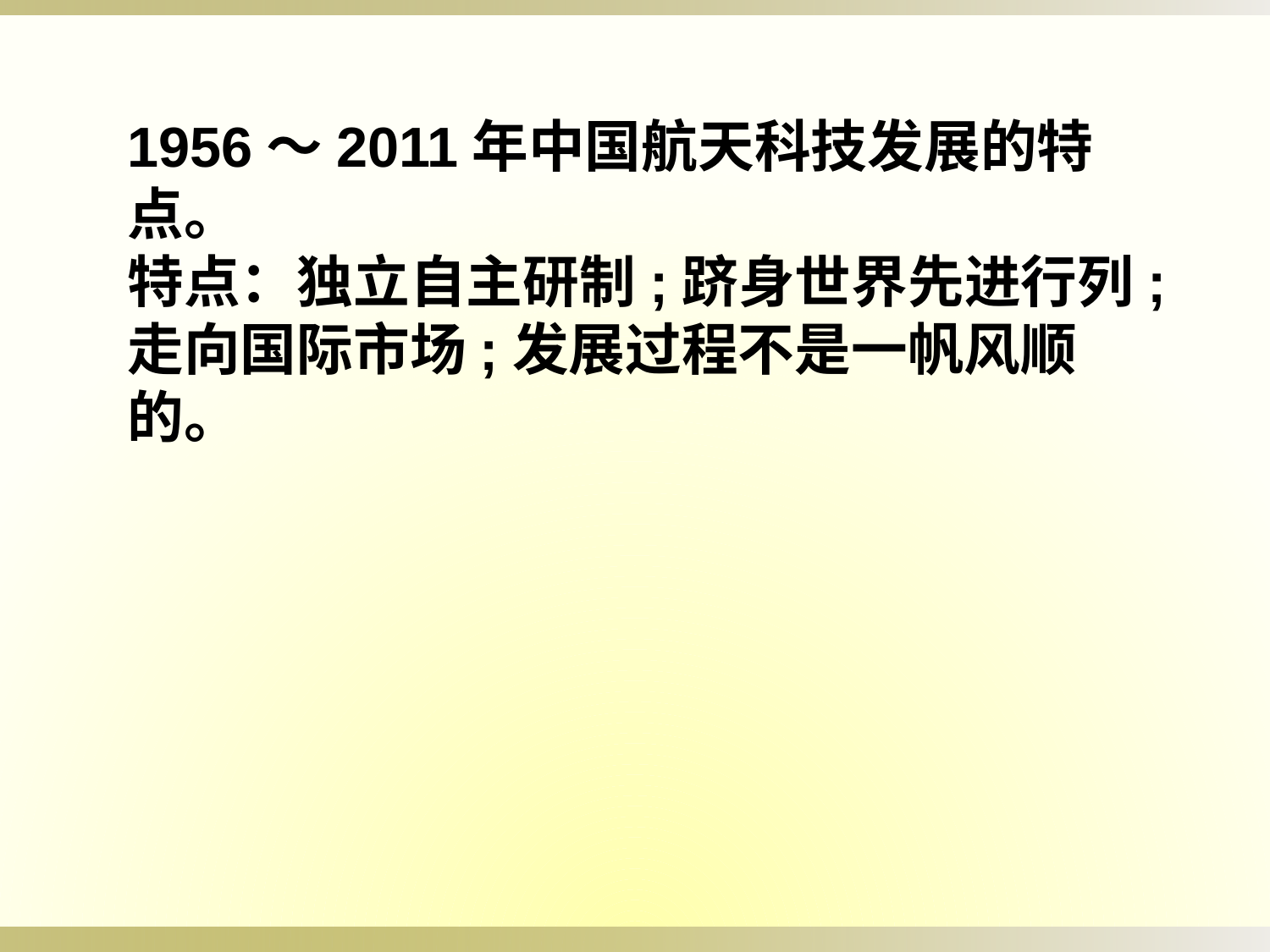

1956～2011年中国航天科技发展的特点。
特点：独立自主研制;跻身世界先进行列;走向国际市场;发展过程不是一帆风顺的。